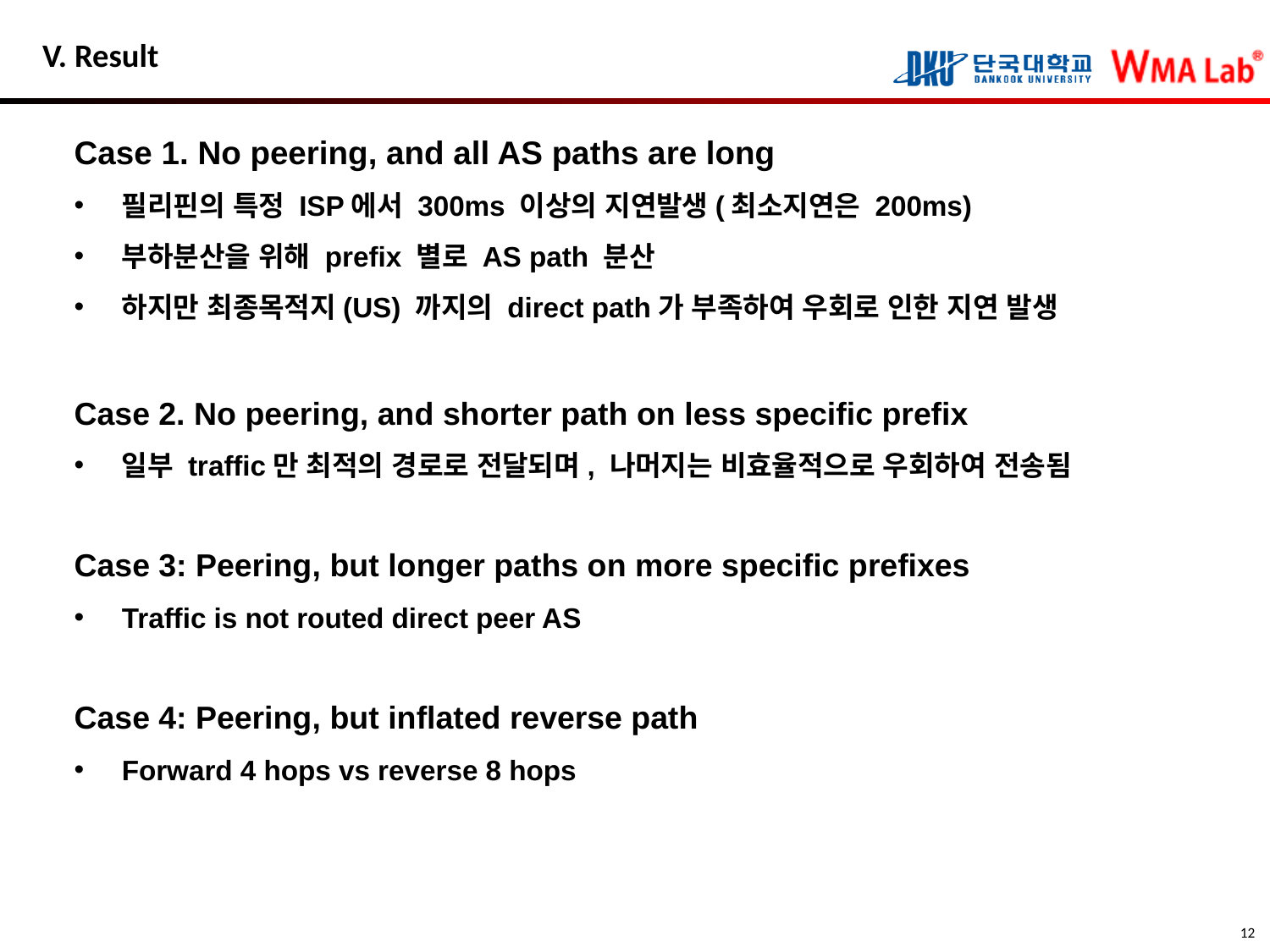

# V. Result
Case 1. No peering, and all AS paths are long
필리핀의 특정 ISP에서 300ms 이상의 지연발생(최소지연은 200ms)
부하분산을 위해 prefix 별로 AS path 분산
하지만 최종목적지(US) 까지의 direct path가 부족하여 우회로 인한 지연 발생

Case 2. No peering, and shorter path on less specific prefix
일부 traffic만 최적의 경로로 전달되며, 나머지는 비효율적으로 우회하여 전송됨

Case 3: Peering, but longer paths on more specific prefixes
Traffic is not routed direct peer AS

Case 4: Peering, but inflated reverse path
Forward 4 hops vs reverse 8 hops